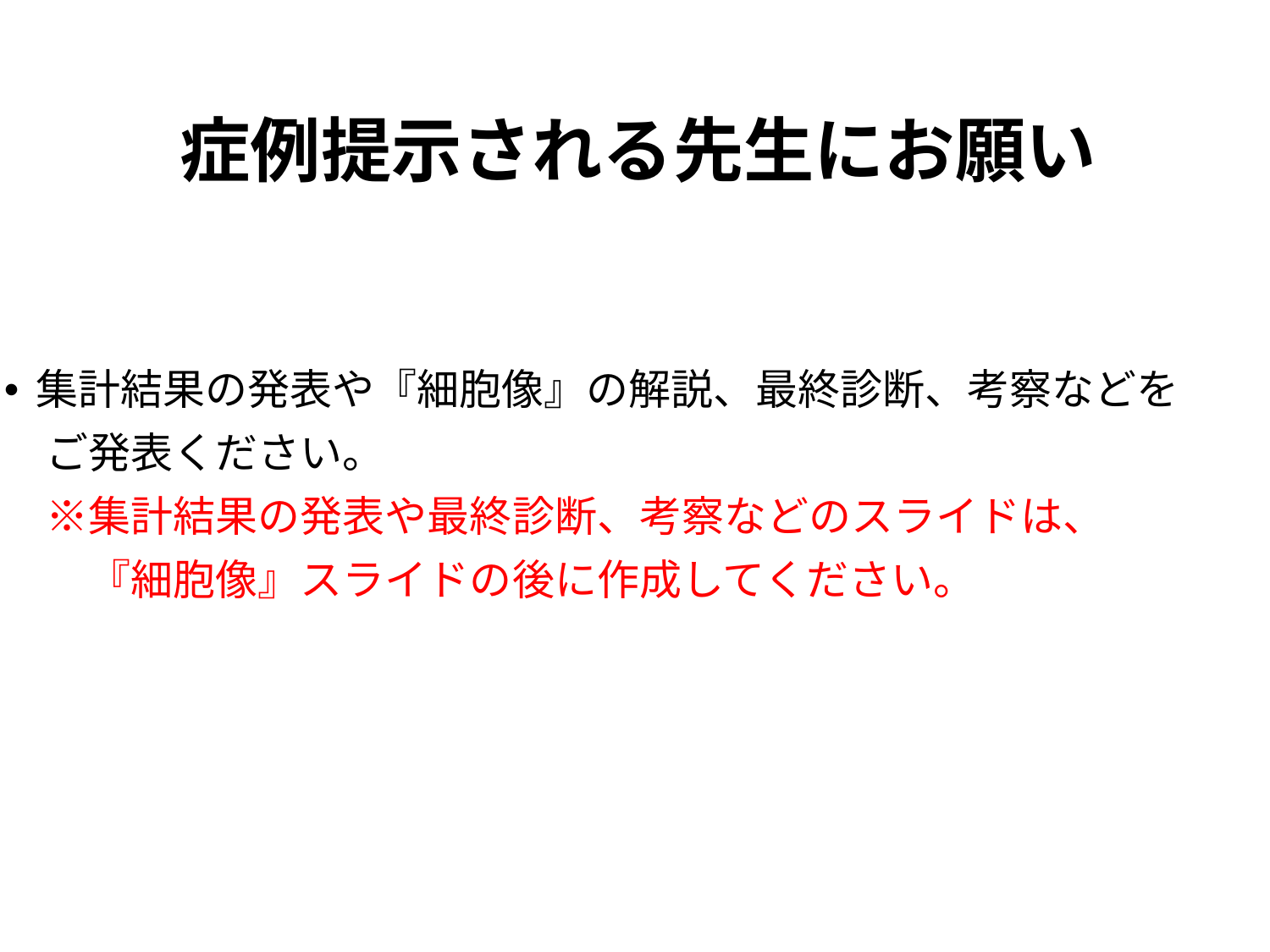

症例提示される先生にお願い

集計結果の発表や『細胞像』の解説、最終診断、考察などを
　ご発表ください。
　※集計結果の発表や最終診断、考察などのスライドは、
　　『細胞像』スライドの後に作成してください。